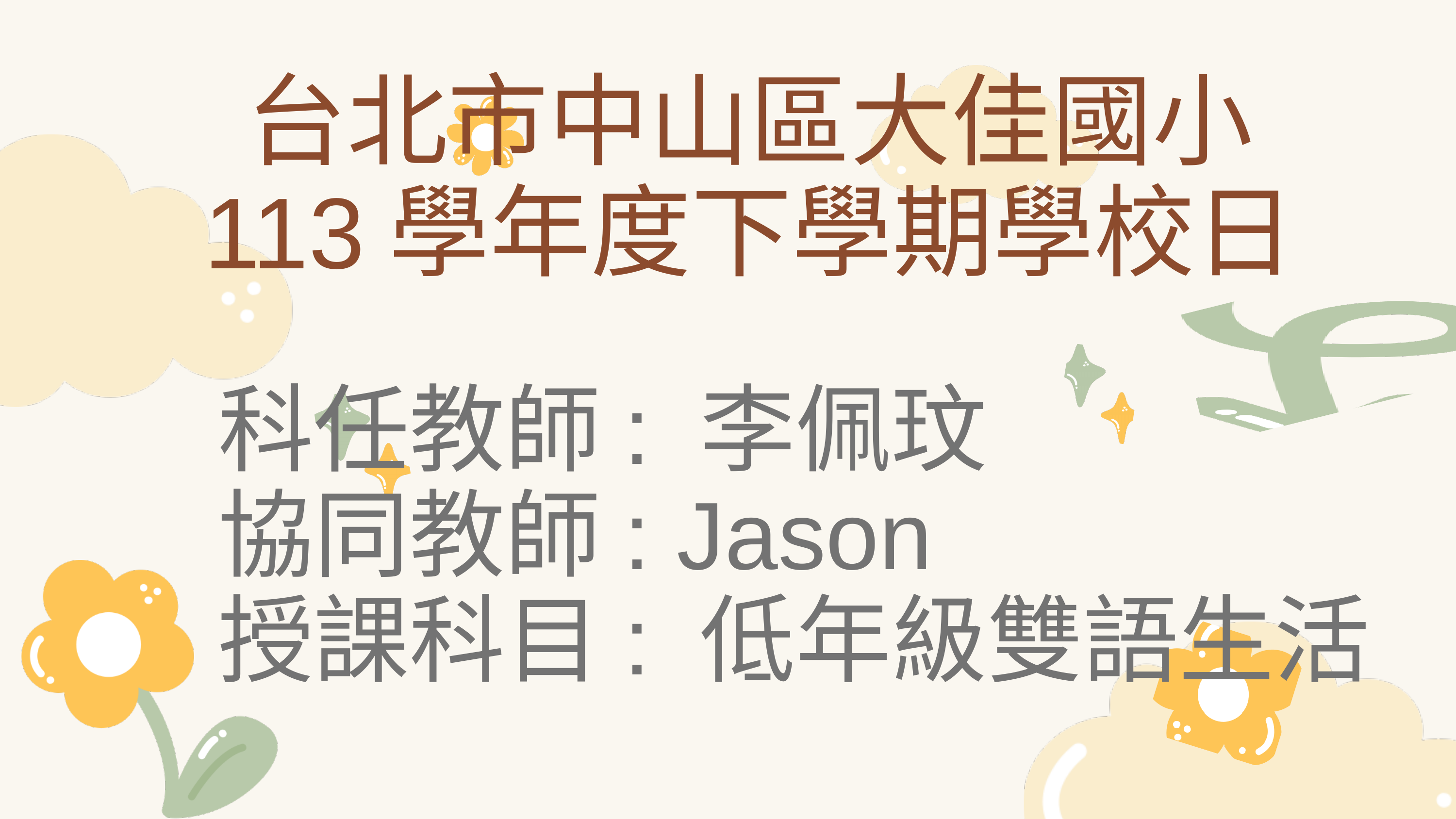

台北市中山區大佳國小
113學年度下學期學校日

科任教師: 李佩玟
協同教師: Jason
授課科目: 低年級雙語生活